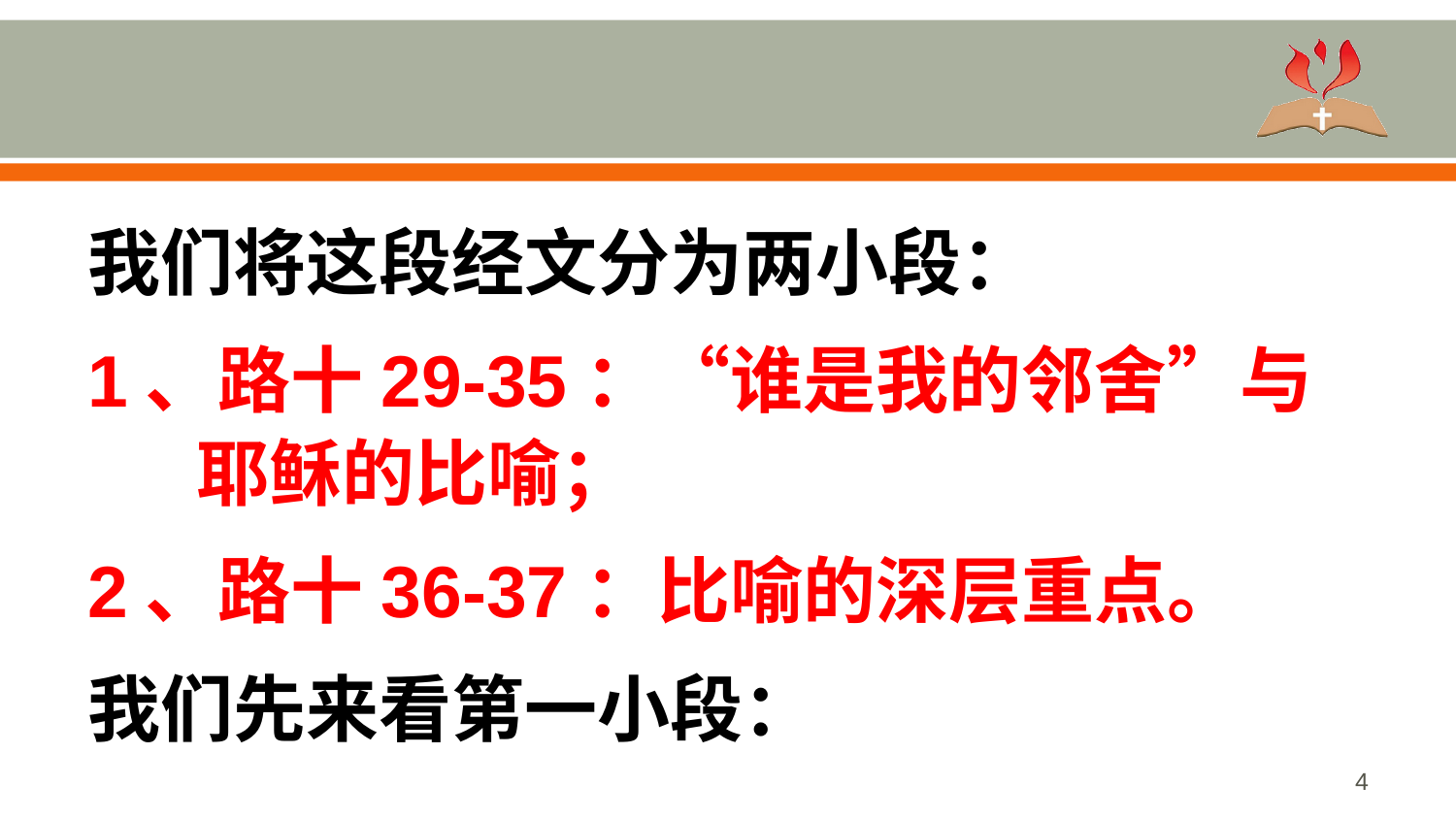

我们将这段经文分为两小段：
1、路十29-35：“谁是我的邻舍”与耶稣的比喻；
2、路十36-37：比喻的深层重点。
我们先来看第一小段：

4